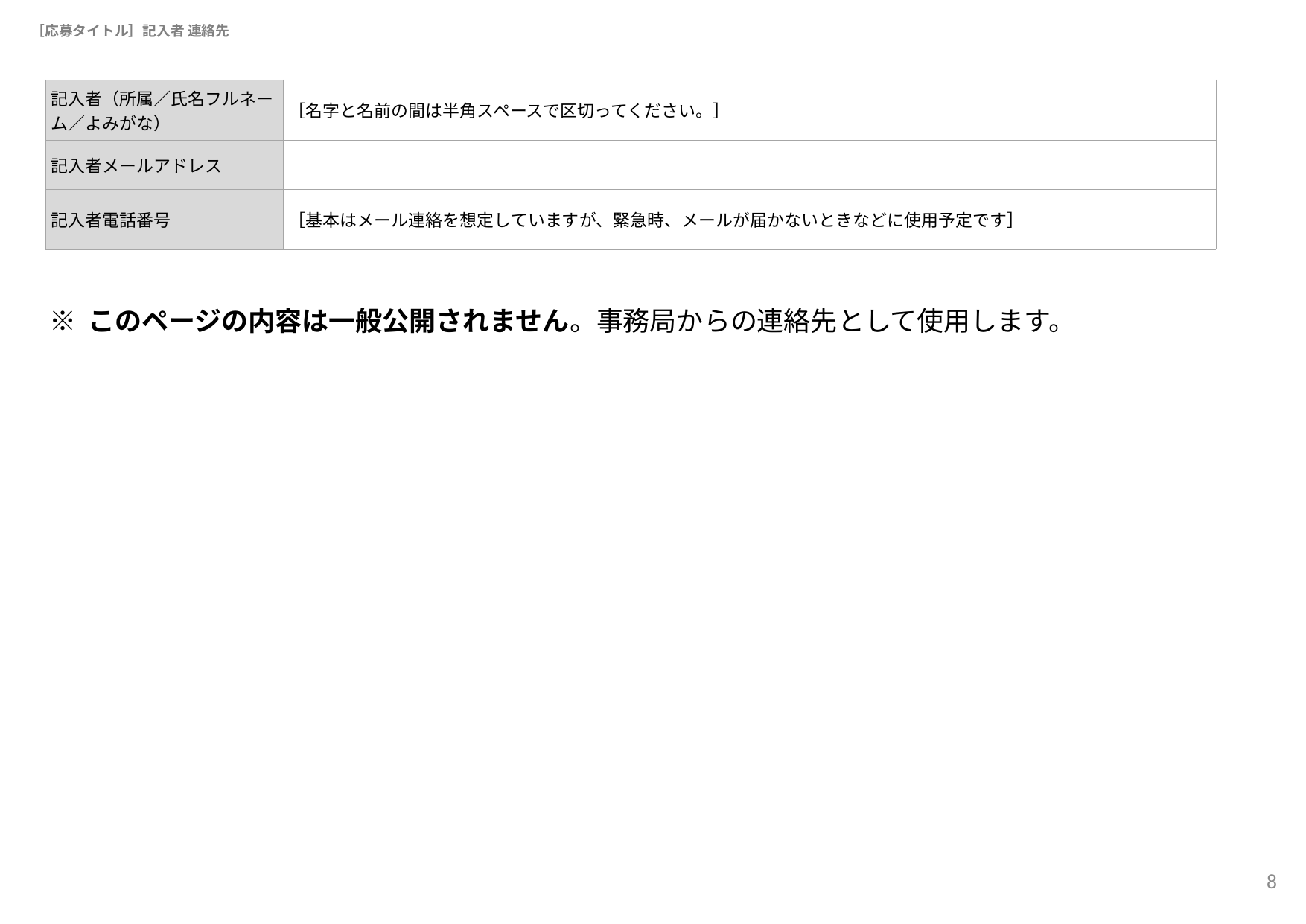

# ［応募タイトル］記入者 連絡先
| 記入者（所属／氏名フルネーム／よみがな） | ［名字と名前の間は半角スペースで区切ってください。］ |
| --- | --- |
| 記入者メールアドレス |  |
| 記入者電話番号 | ［基本はメール連絡を想定していますが、緊急時、メールが届かないときなどに使用予定です］ |
※ このページの内容は一般公開されません。事務局からの連絡先として使用します。
8